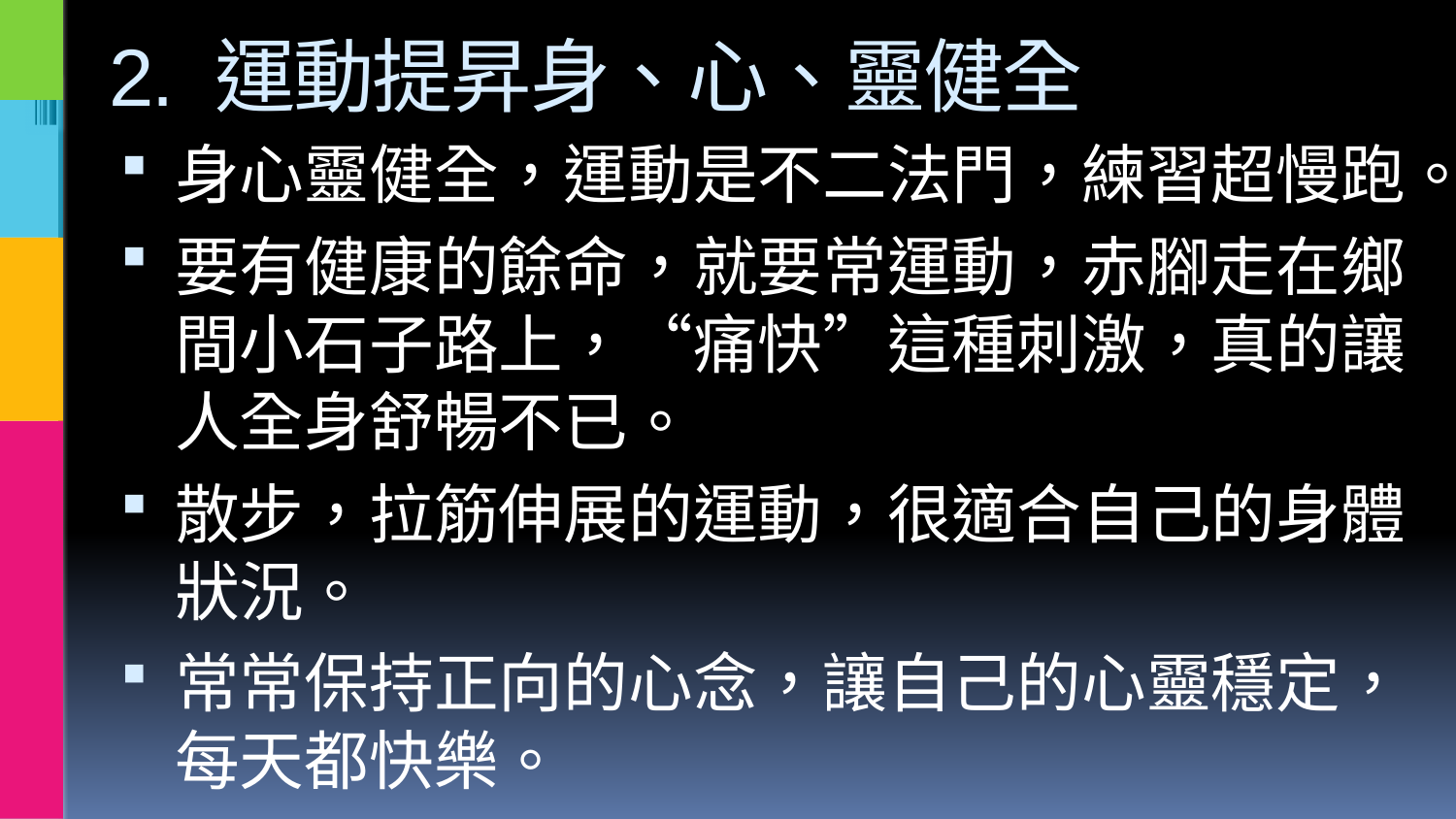

# 2. 運動提昇身、心、靈健全
身心靈健全，運動是不二法門，練習超慢跑。
要有健康的餘命，就要常運動，赤腳走在鄉間小石子路上，“痛快”這種刺激，真的讓人全身舒暢不已。
散步，拉筋伸展的運動，很適合自己的身體狀況。
常常保持正向的心念，讓自己的心靈穩定，每天都快樂。